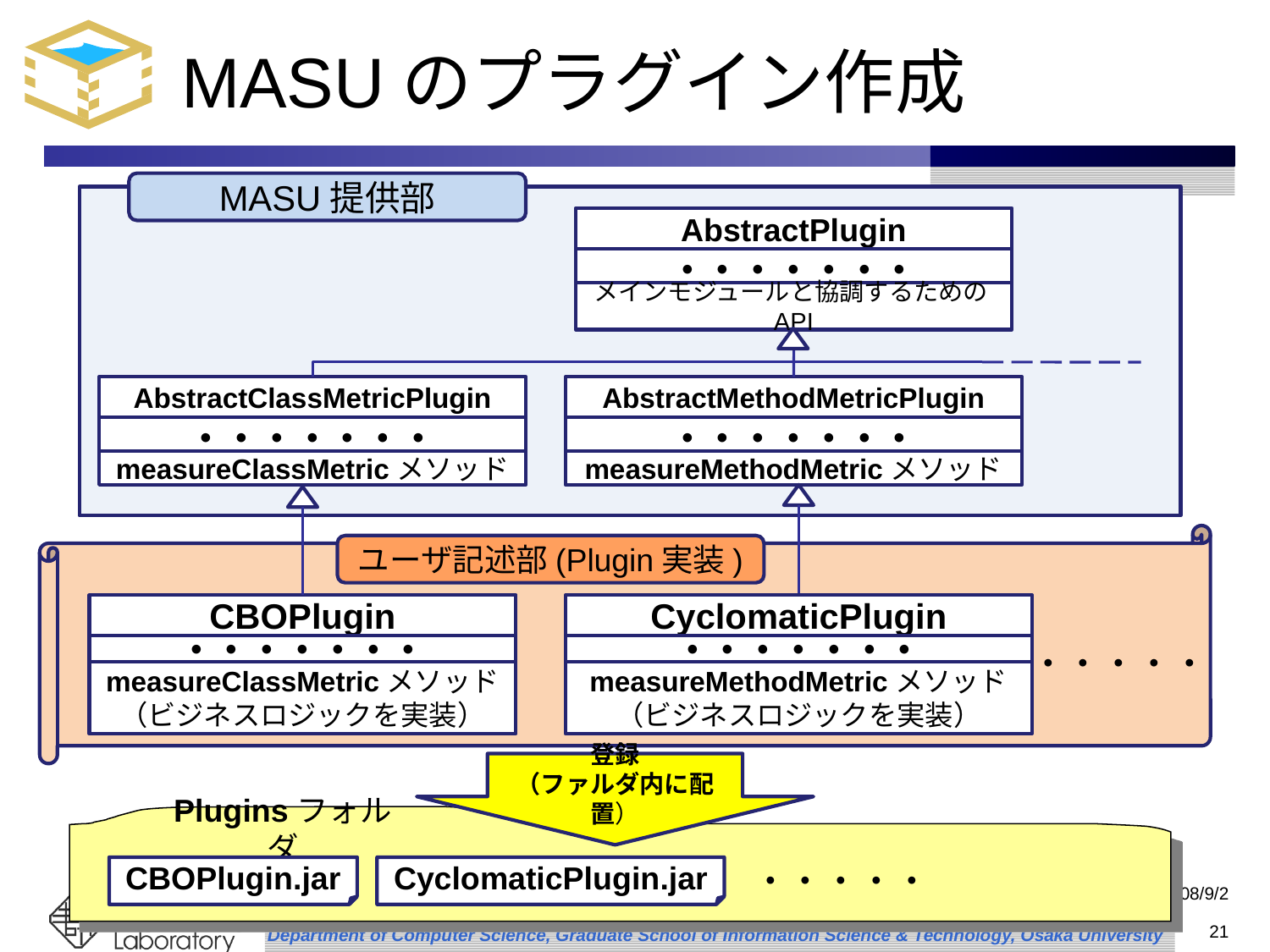

# MASUのプラグイン作成
MASU提供部

AbstractPlugin
・・・・・・・
メインモジュールと協調するためのAPI

AbstractClassMetricPlugin
・・・・・・・
measureClassMetricメソッド
AbstractMethodMetricPlugin
・・・・・・・
measureMethodMetricメソッド

ユーザ記述部(Plugin実装)
CBOPlugin
・・・・・・・
measureClassMetricメソッド
（ビジネスロジックを実装）
CyclomaticPlugin
・・・・・・・
measureMethodMetricメソッド
（ビジネスロジックを実装）
・・・・・
登録
（ファルダ内に配置）

Pluginsフォルダ
CBOPlugin.jar
CyclomaticPlugin.jar
AOASIA3
・・・・・
SES2008
2008/9/2
21